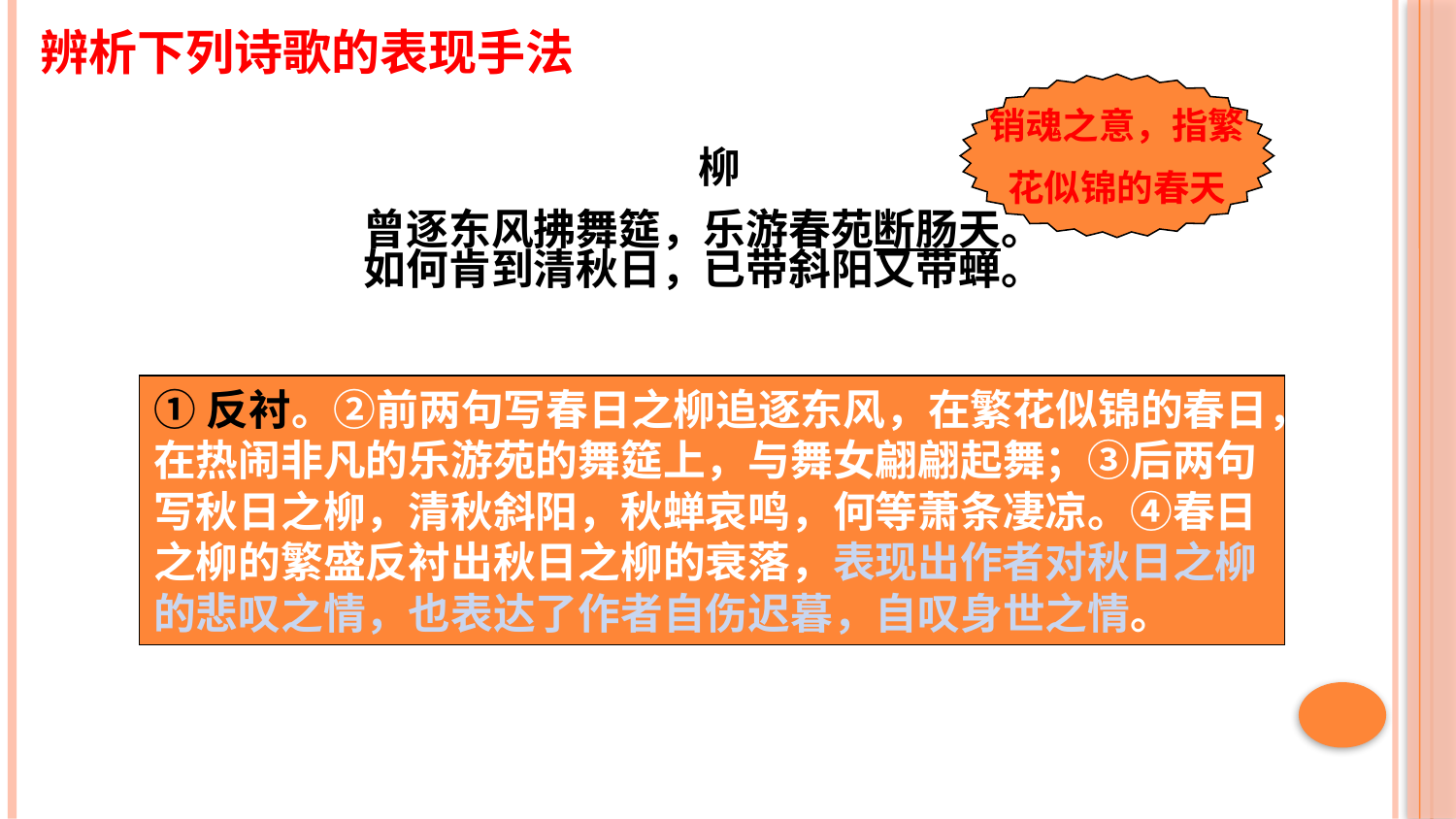

辨析下列诗歌的表现手法
销魂之意，指繁
花似锦的春天
柳
曾逐东风拂舞筵，乐游春苑断肠天。如何肯到清秋日，已带斜阳又带蝉。
①反衬。②前两句写春日之柳追逐东风，在繁花似锦的春日，在热闹非凡的乐游苑的舞筵上，与舞女翩翩起舞；③后两句写秋日之柳，清秋斜阳，秋蝉哀鸣，何等萧条凄凉。④春日之柳的繁盛反衬出秋日之柳的衰落，表现出作者对秋日之柳的悲叹之情，也表达了作者自伤迟暮，自叹身世之情。